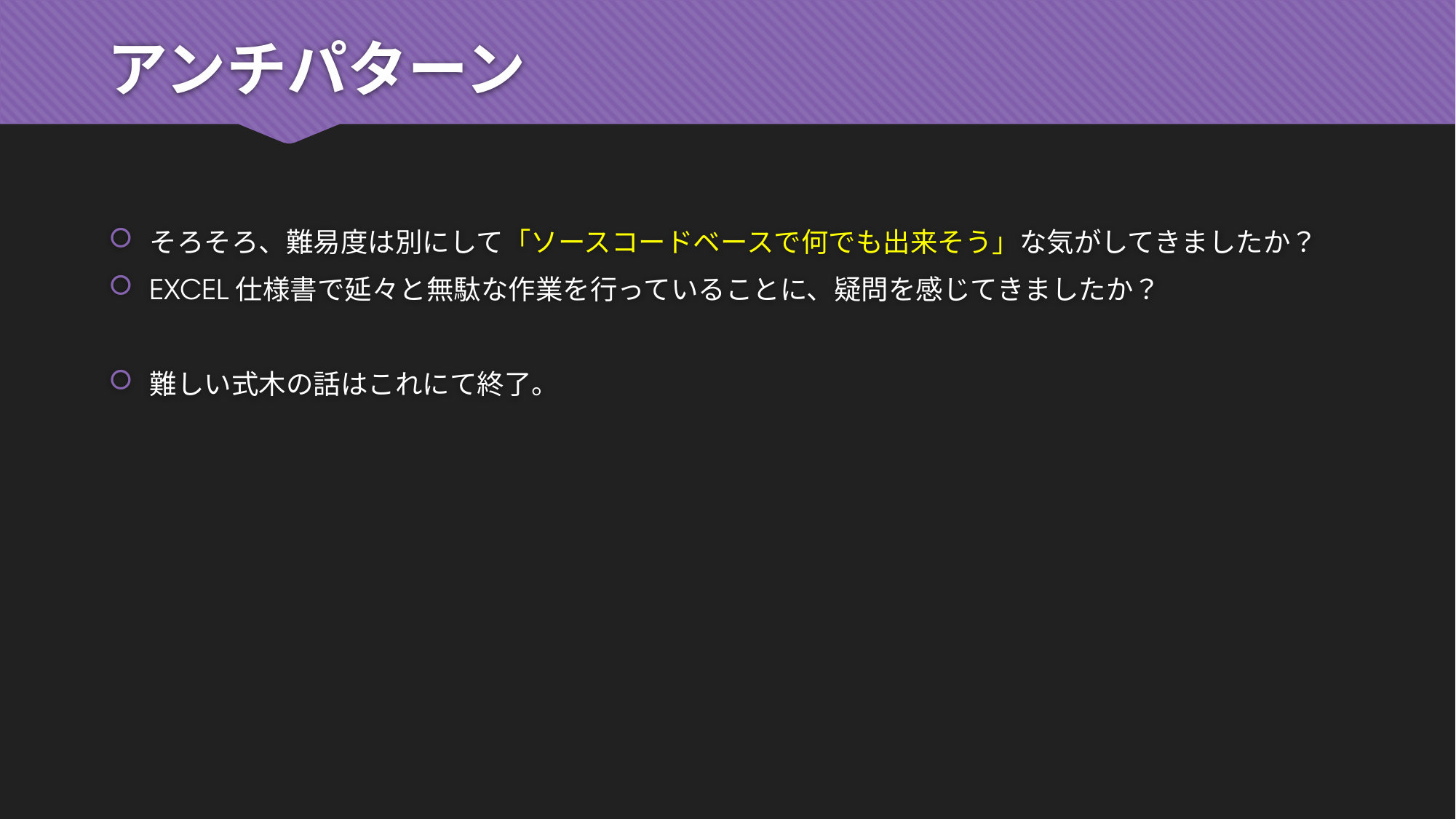

# アンチパターン
そろそろ、難易度は別にして「ソースコードベースで何でも出来そう」な気がしてきましたか？
EXCEL仕様書で延々と無駄な作業を行っていることに、疑問を感じてきましたか？

難しい式木の話はこれにて終了。